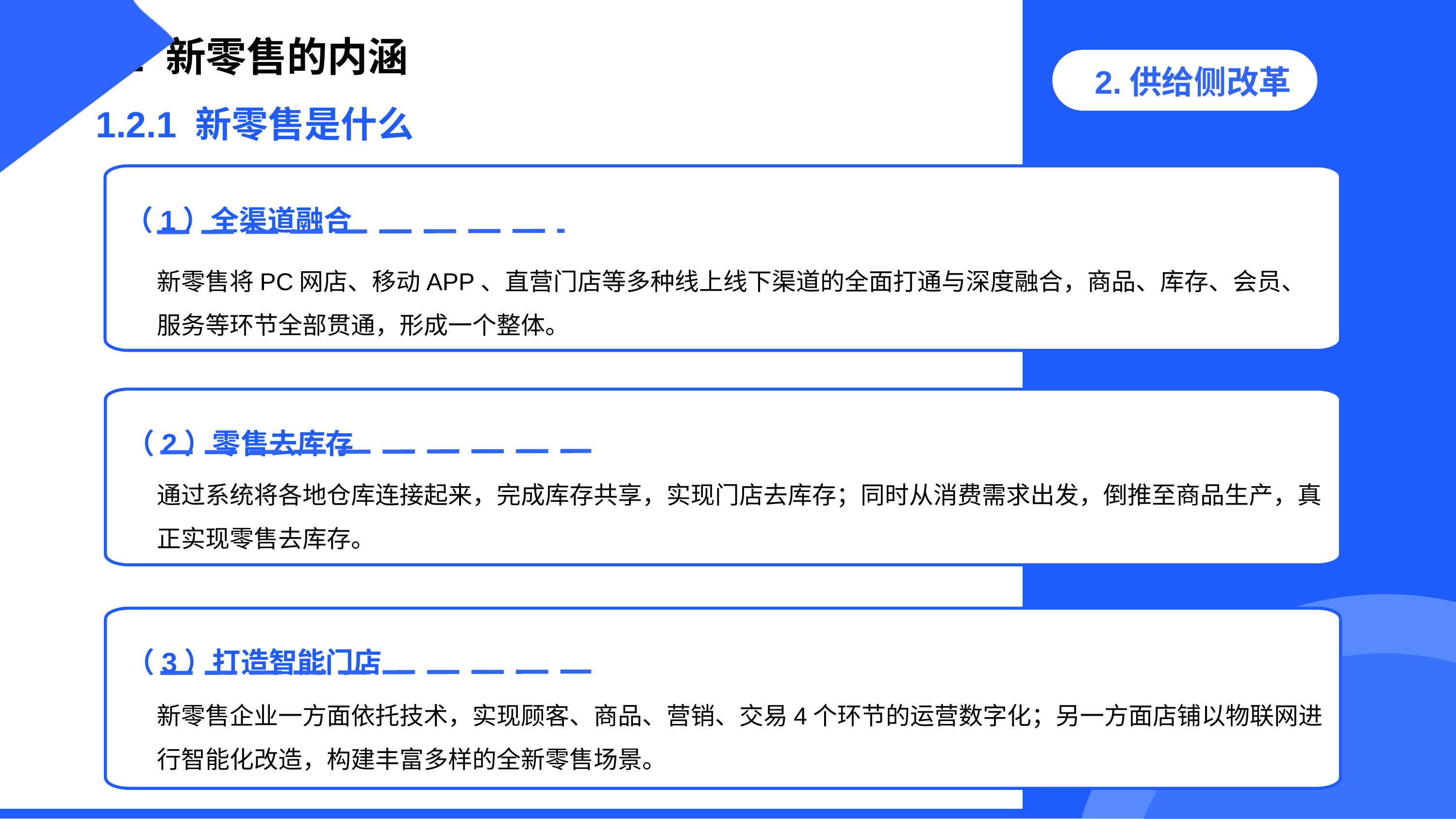

1.2 新零售的内涵

2.供给侧改革
1.2.1 新零售是什么

（1）全渠道融合

新零售将PC网店、移动APP、直营门店等多种线上线下渠道的全面打通与深度融合，商品、库存、会员、服务等环节全部贯通，形成一个整体。

（2）零售去库存

通过系统将各地仓库连接起来，完成库存共享，实现门店去库存；同时从消费需求出发，倒推至商品生产，真正实现零售去库存。

（3）打造智能门店

新零售企业一方面依托技术，实现顾客、商品、营销、交易4个环节的运营数字化；另一方面店铺以物联网进行智能化改造，构建丰富多样的全新零售场景。